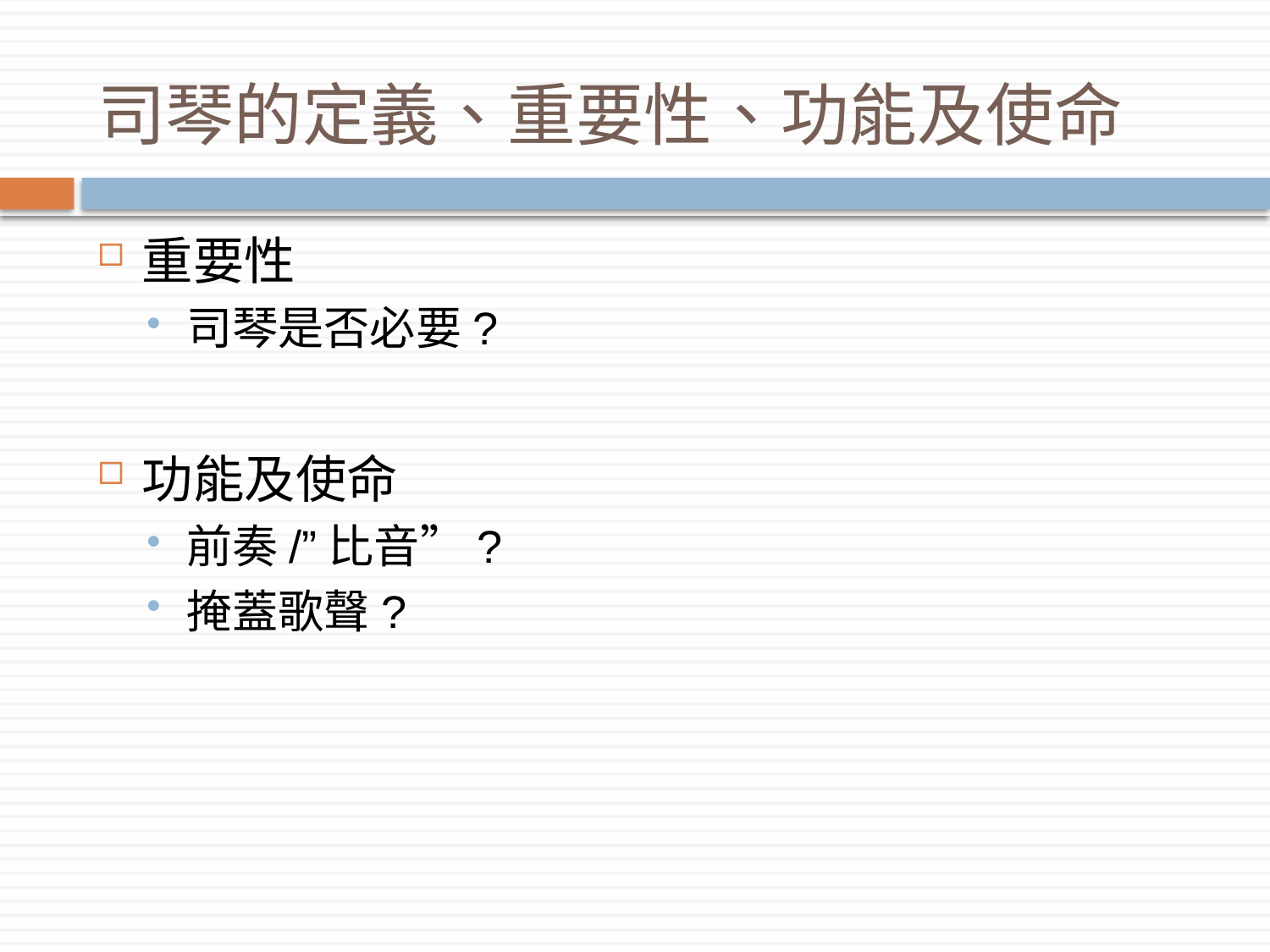

# 司琴的定義、重要性、功能及使命
重要性
司琴是否必要?

功能及使命
前奏/”比音”?
掩蓋歌聲?